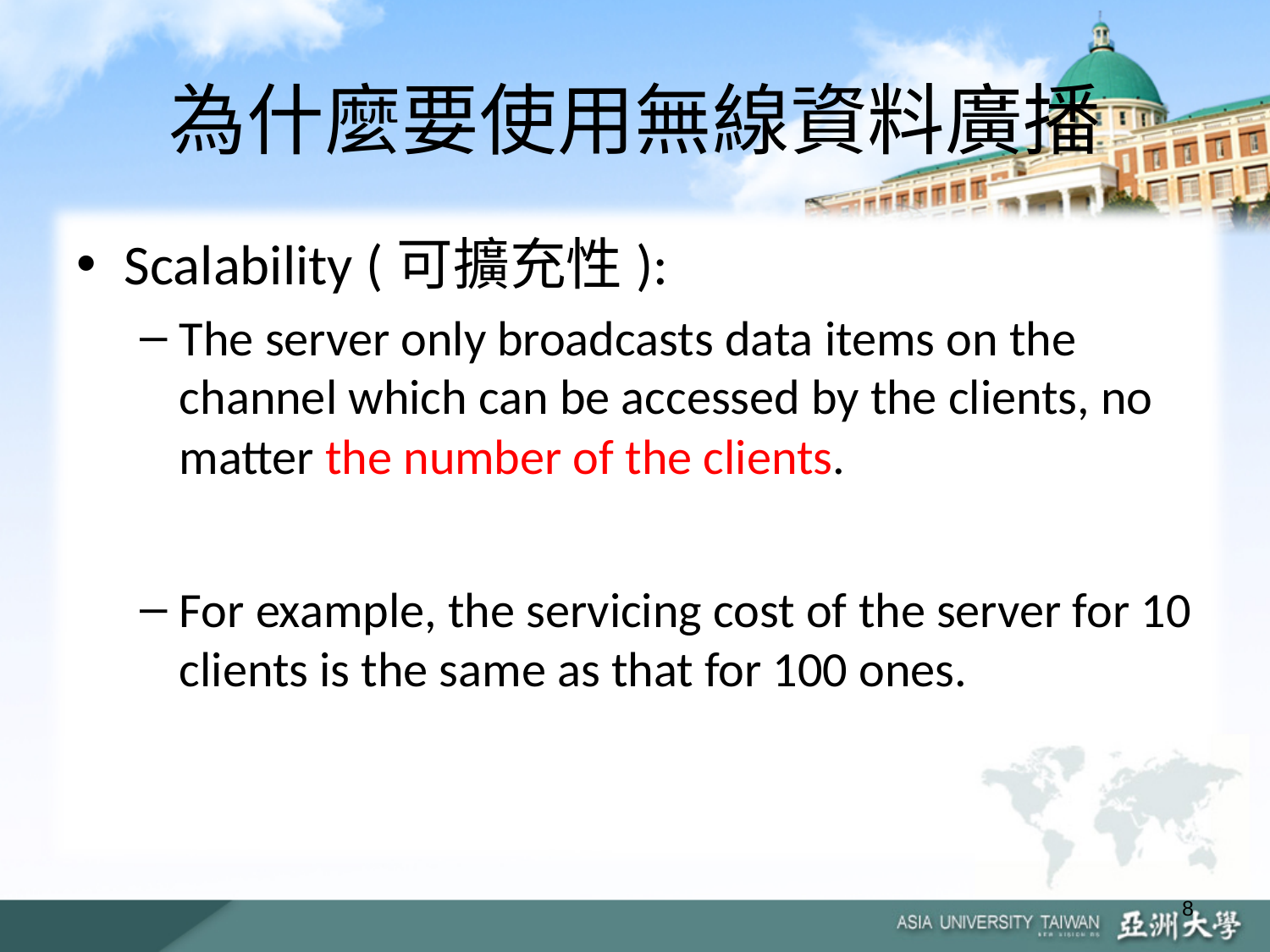

# 為什麼要使用無線資料廣播
Scalability (可擴充性):
The server only broadcasts data items on the channel which can be accessed by the clients, no matter the number of the clients.

For example, the servicing cost of the server for 10 clients is the same as that for 100 ones.
8